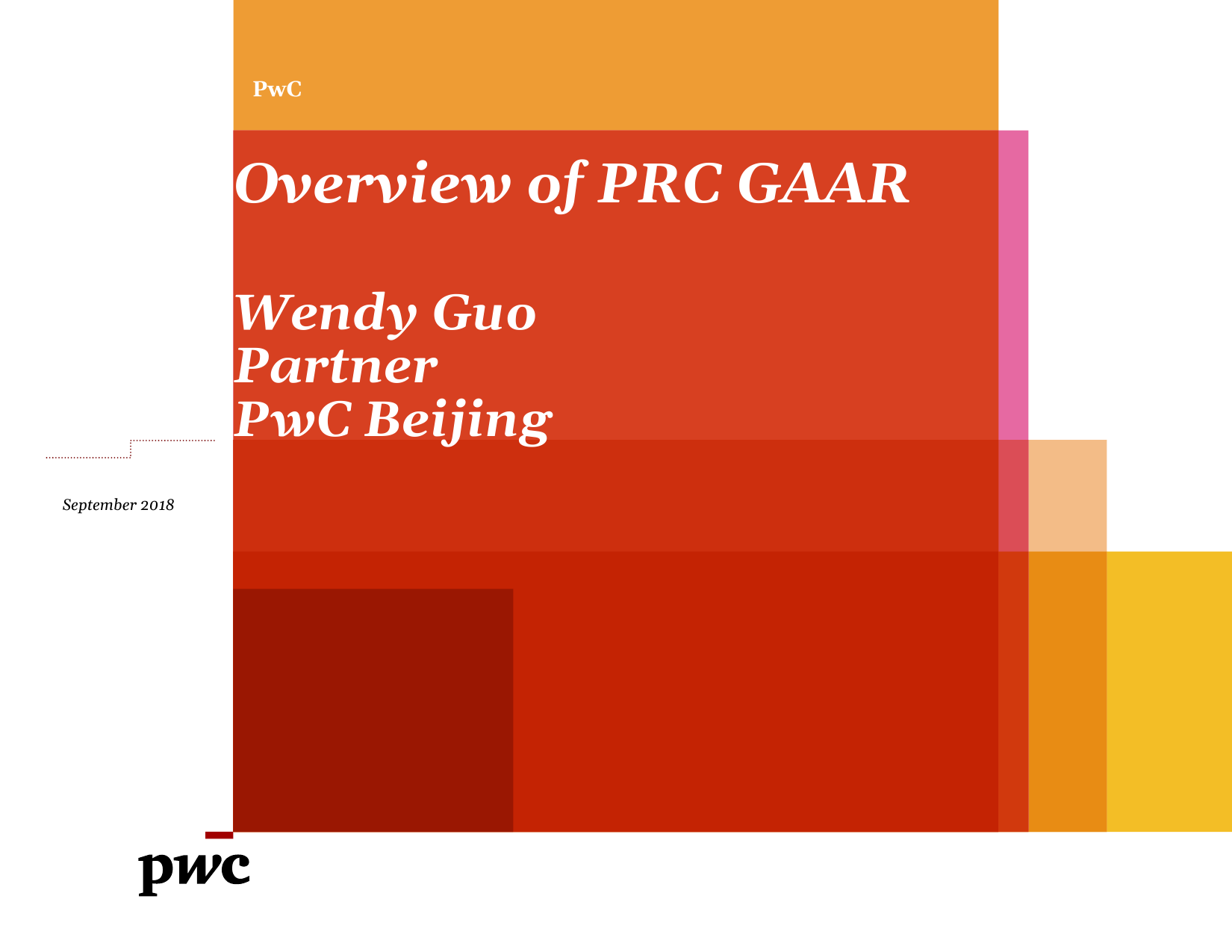

PwC

# Overview of PRC GAAR

Wendy Guo
Partner
PwC Beijing
September 2018
草稿